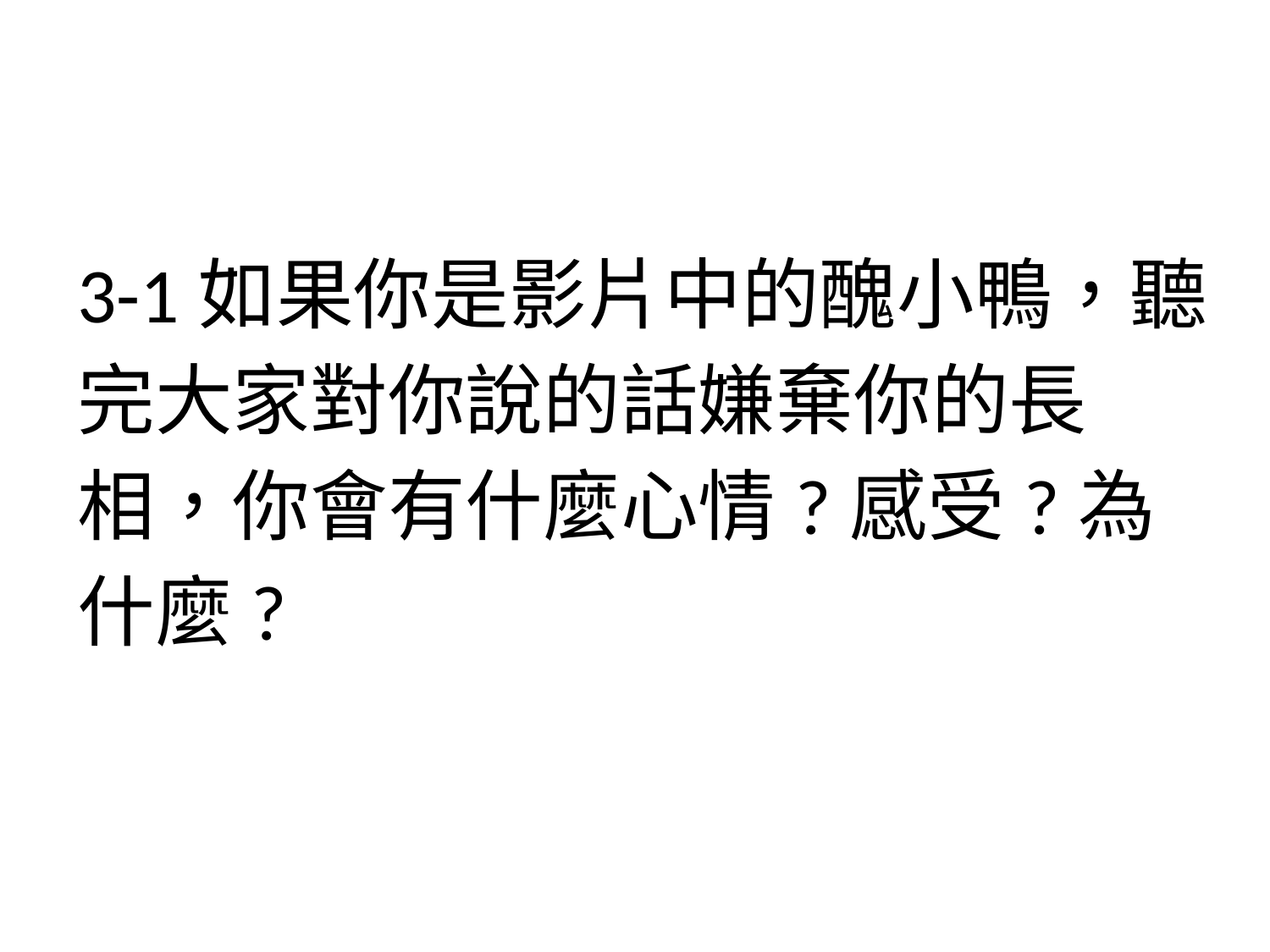

3-1如果你是影片中的醜小鴨，聽完大家對你說的話嫌棄你的長相，你會有什麼心情?感受?為什麼?